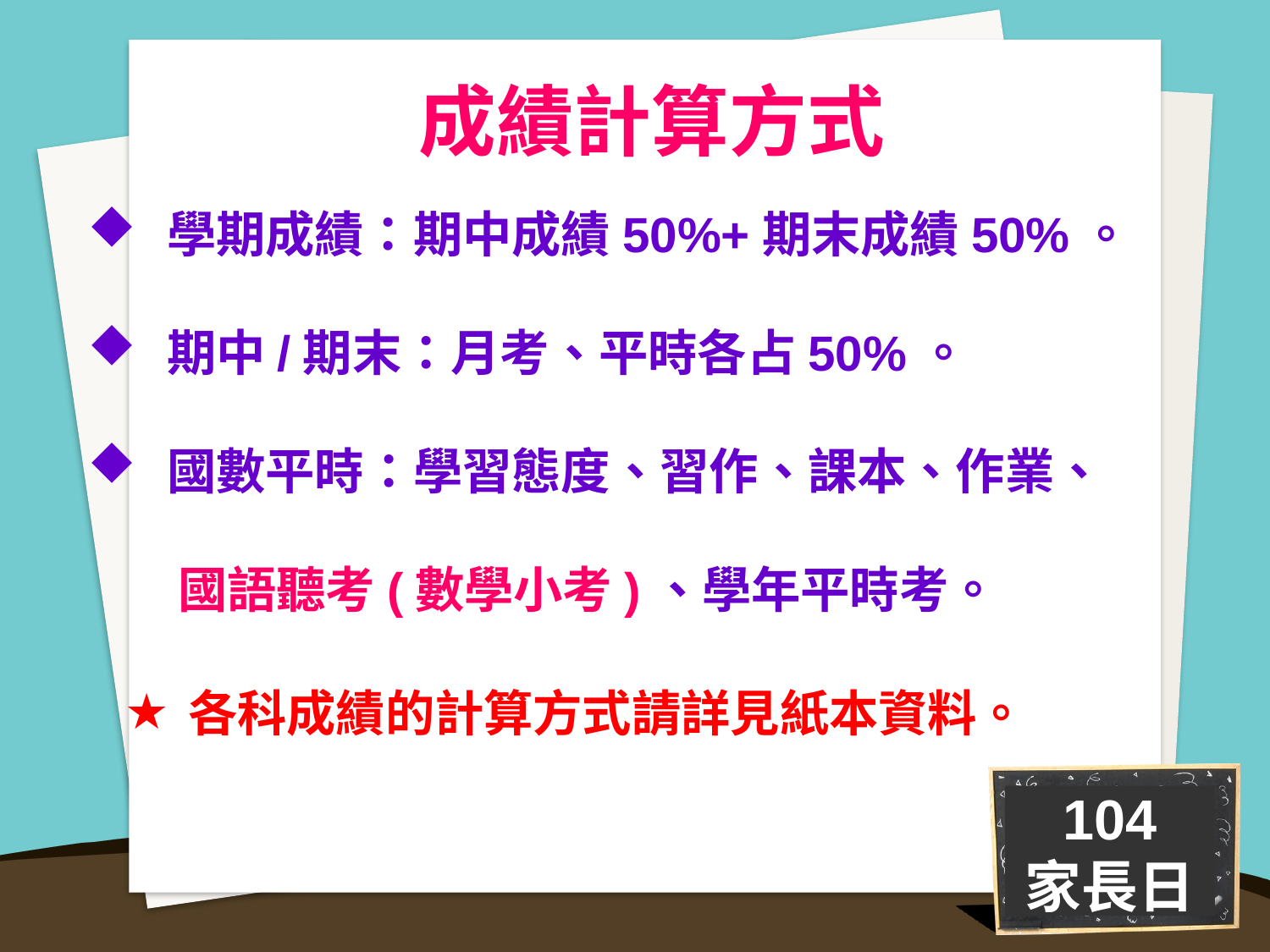

成績計算方式
學期成績：期中成績50%+期末成績50%。

期中/期末：月考、平時各占50%。

國數平時：學習態度、習作、課本、作業、

       國語聽考(數學小考)、學年平時考。
各科成績的計算方式請詳見紙本資料。
104
家長日